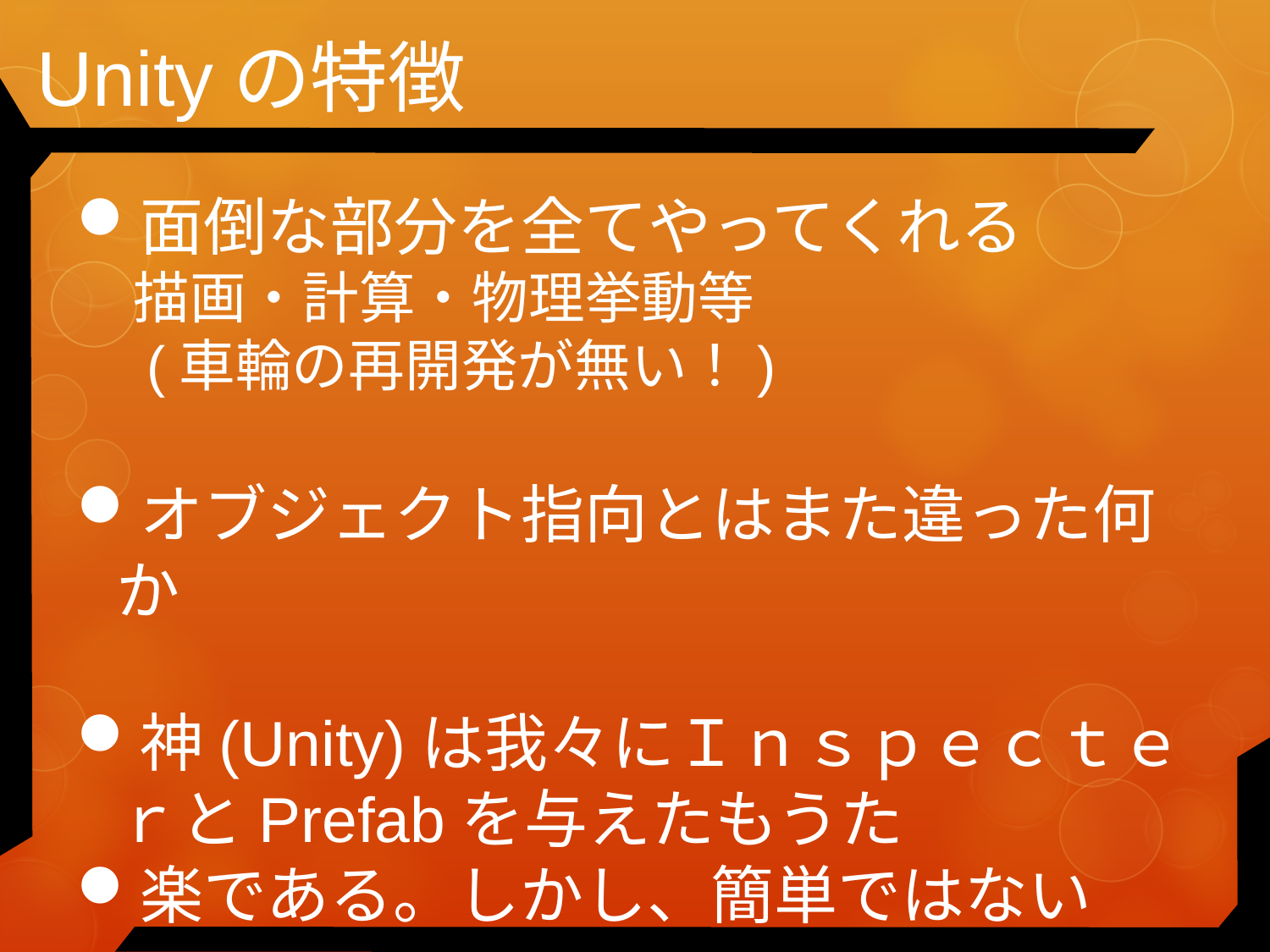

# Unityの特徴
面倒な部分を全てやってくれる
　描画・計算・物理挙動等
　(車輪の再開発が無い！)

オブジェクト指向とはまた違った何か

神(Unity)は我々にＩｎｓｐｅｃｔｅｒとPrefabを与えたもうた
楽である。しかし、簡単ではない